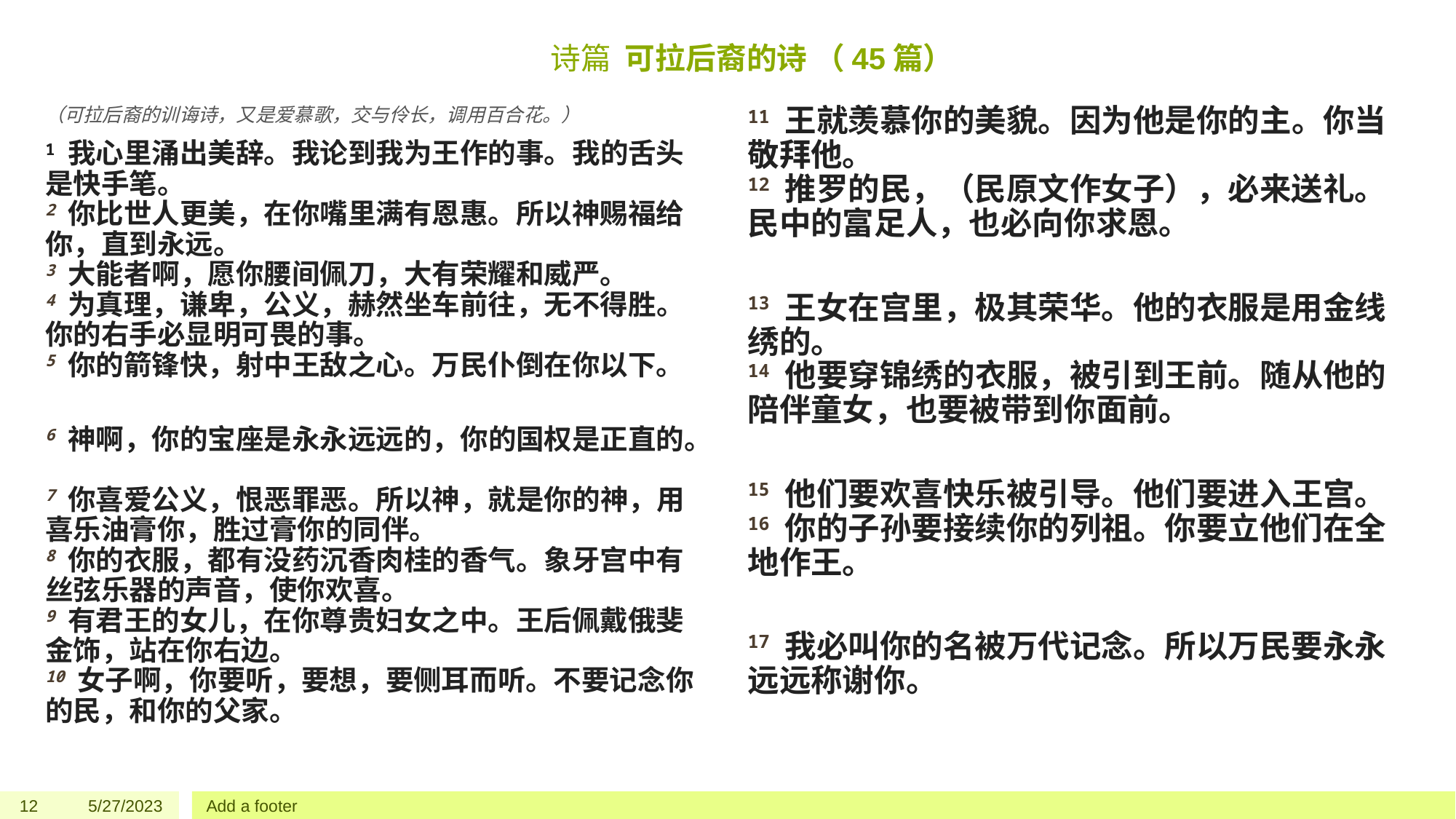

# 诗篇  可拉后裔的诗 （45篇）
（可拉后裔的训诲诗，又是爱慕歌，交与伶长，调用百合花。）
1 我心里涌出美辞。我论到我为王作的事。我的舌头是快手笔。
2 你比世人更美，在你嘴里满有恩惠。所以神赐福给你，直到永远。
3 大能者啊，愿你腰间佩刀，大有荣耀和威严。
4 为真理，谦卑，公义，赫然坐车前往，无不得胜。你的右手必显明可畏的事。
5 你的箭锋快，射中王敌之心。万民仆倒在你以下。
6 神啊，你的宝座是永永远远的，你的国权是正直的。
7 你喜爱公义，恨恶罪恶。所以神，就是你的神，用喜乐油膏你，胜过膏你的同伴。
8 你的衣服，都有没药沉香肉桂的香气。象牙宫中有丝弦乐器的声音，使你欢喜。
9 有君王的女儿，在你尊贵妇女之中。王后佩戴俄斐金饰，站在你右边。
10 女子啊，你要听，要想，要侧耳而听。不要记念你的民，和你的父家。

11 王就羡慕你的美貌。因为他是你的主。你当敬拜他。
12 推罗的民，（民原文作女子），必来送礼。民中的富足人，也必向你求恩。
13 王女在宫里，极其荣华。他的衣服是用金线绣的。
14 他要穿锦绣的衣服，被引到王前。随从他的陪伴童女，也要被带到你面前。
15 他们要欢喜快乐被引导。他们要进入王宫。
16 你的子孙要接续你的列祖。你要立他们在全地作王。
17 我必叫你的名被万代记念。所以万民要永永远远称谢你。
12
5/27/2023
Add a footer